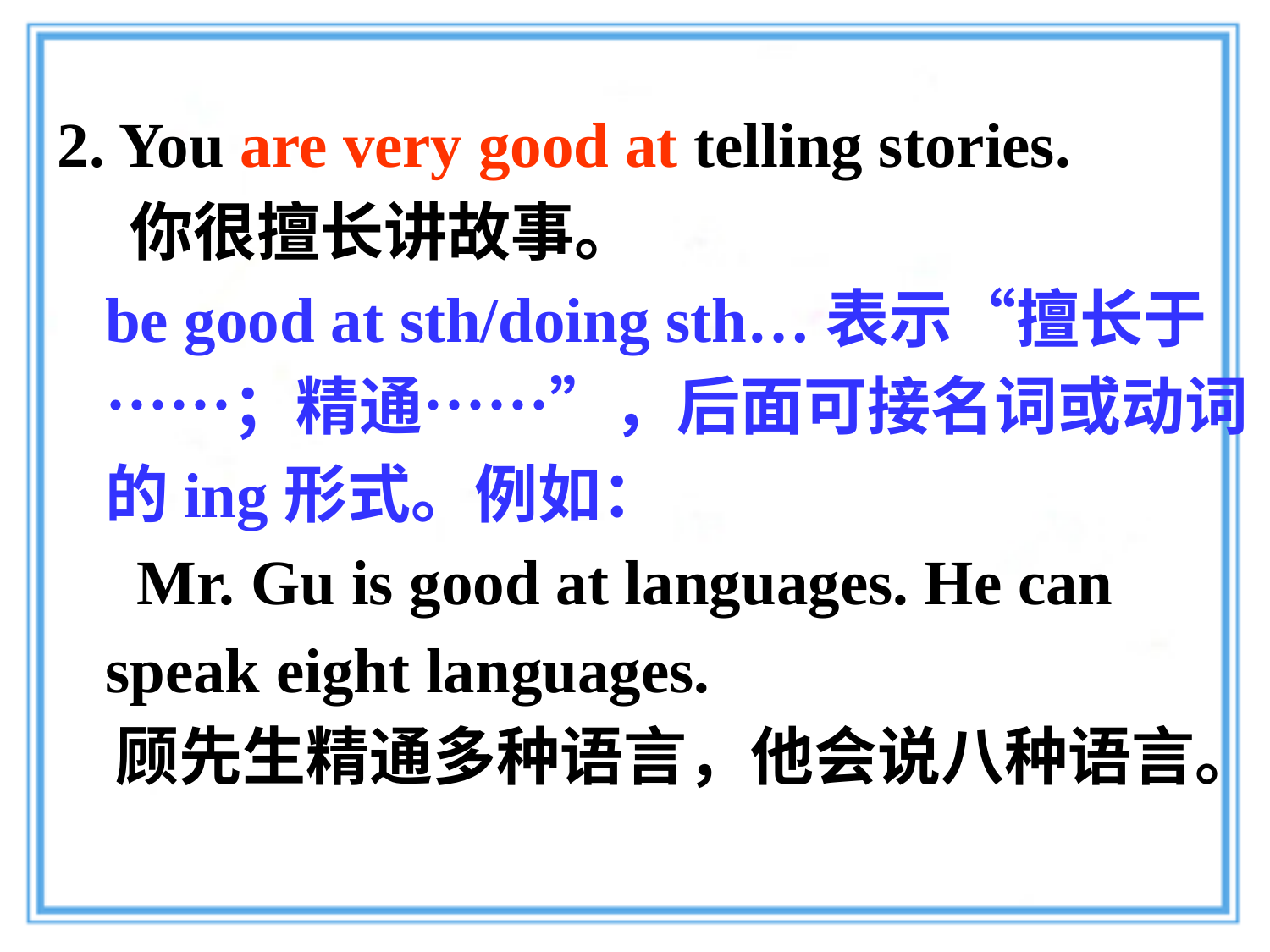

2. You are very good at telling stories.
    你很擅长讲故事。
   be good at sth/doing sth…表示“擅长于……；精通……”，后面可接名词或动词的ing形式。例如：
     Mr. Gu is good at languages. He can speak eight languages.
   顾先生精通多种语言，他会说八种语言。